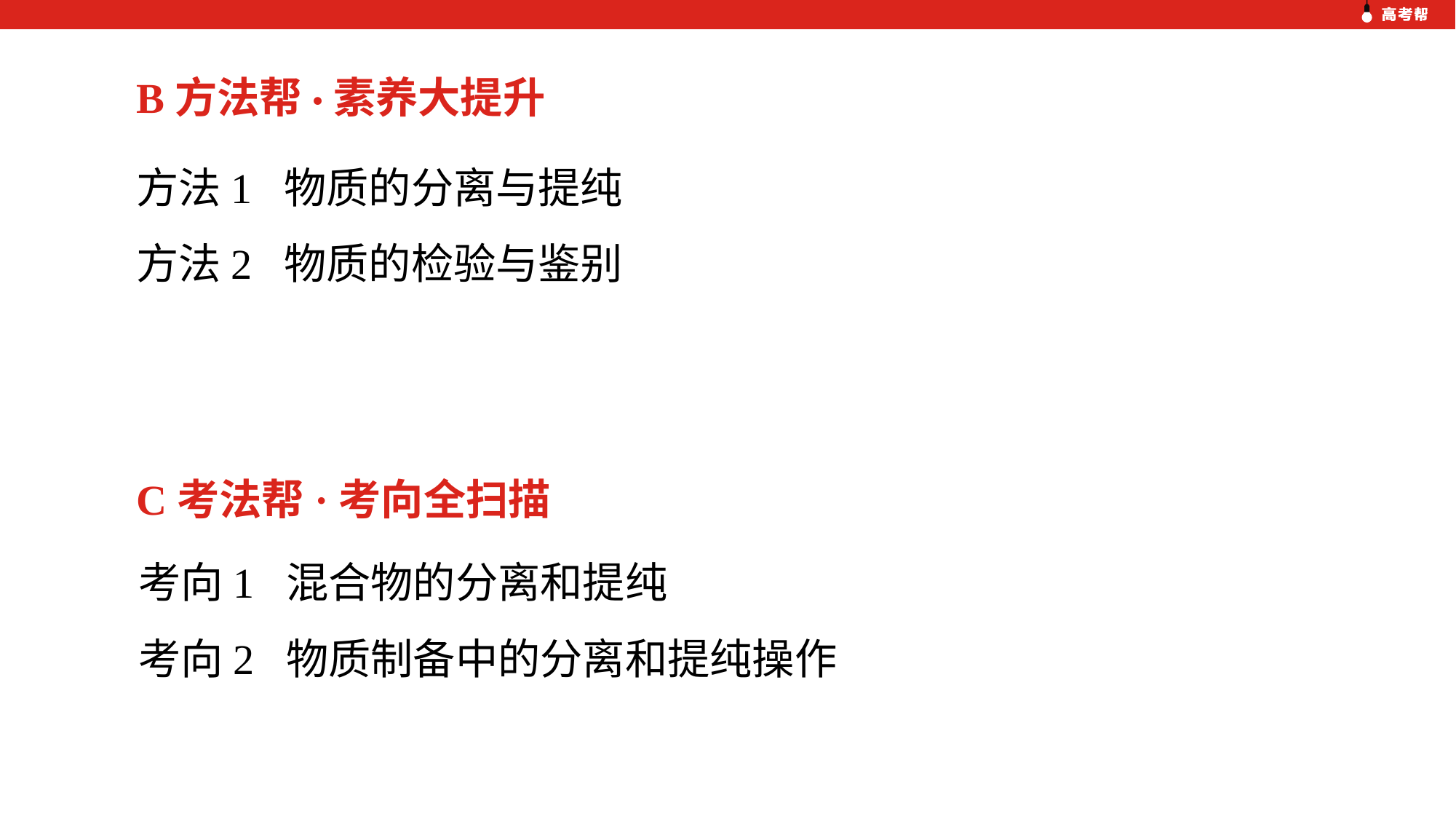

B方法帮·素养大提升
方法1  物质的分离与提纯
方法2  物质的检验与鉴别

C考法帮·考向全扫描
考向1  混合物的分离和提纯
考向2  物质制备中的分离和提纯操作